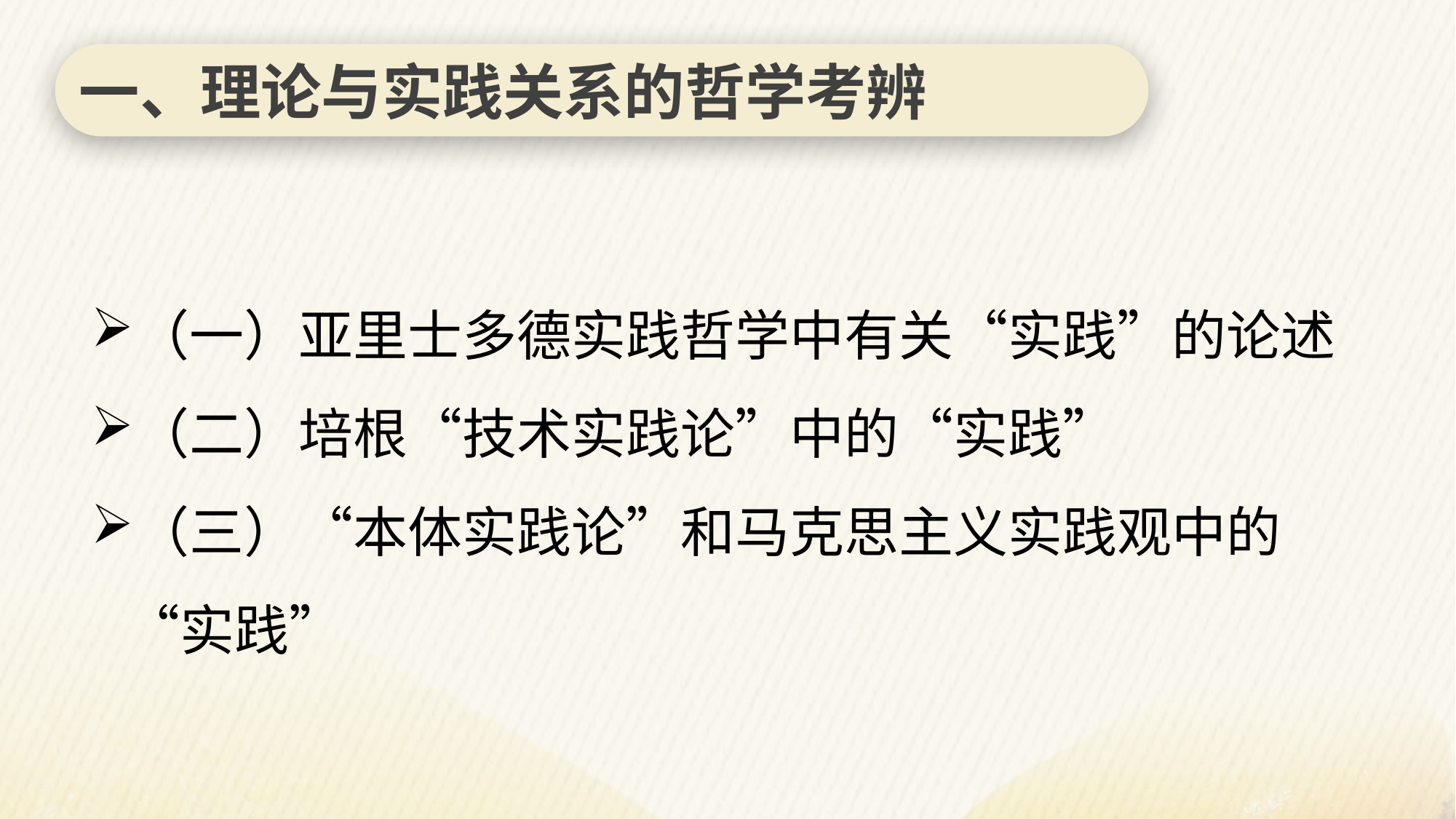

一、理论与实践关系的哲学考辨
（一）亚里士多德实践哲学中有关“实践”的论述
（二）培根“技术实践论”中的“实践”
（三）“本体实践论”和马克思主义实践观中的“实践”